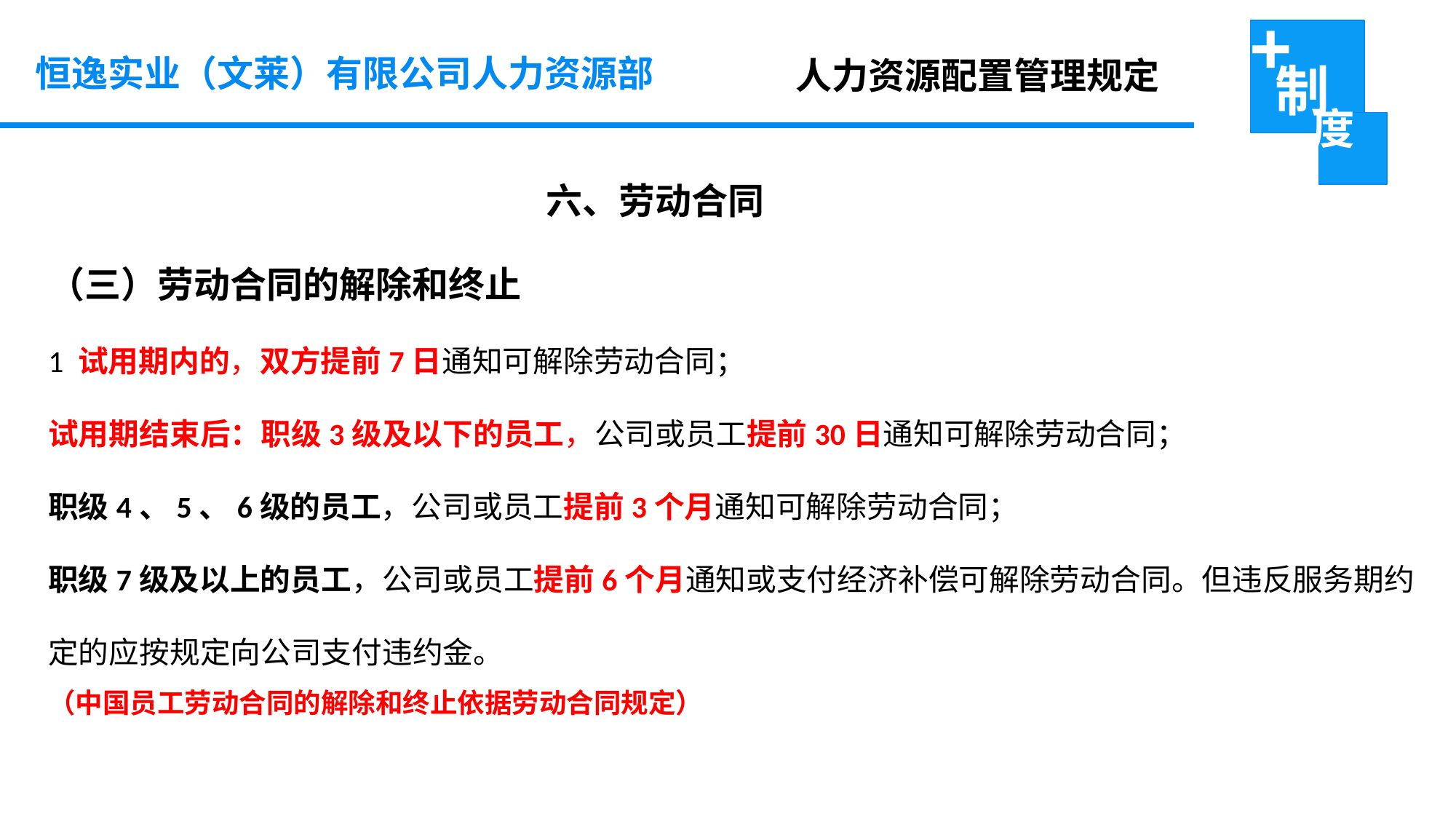

人力资源配置管理规定
恒逸实业（文莱）有限公司人力资源部
六、劳动合同
（三）劳动合同的解除和终止
1 试用期内的，双方提前7日通知可解除劳动合同；
试用期结束后：职级3级及以下的员工，公司或员工提前30日通知可解除劳动合同；
职级4、5、6级的员工，公司或员工提前3个月通知可解除劳动合同；
职级7级及以上的员工，公司或员工提前6个月通知或支付经济补偿可解除劳动合同。但违反服务期约定的应按规定向公司支付违约金。
（中国员工劳动合同的解除和终止依据劳动合同规定）